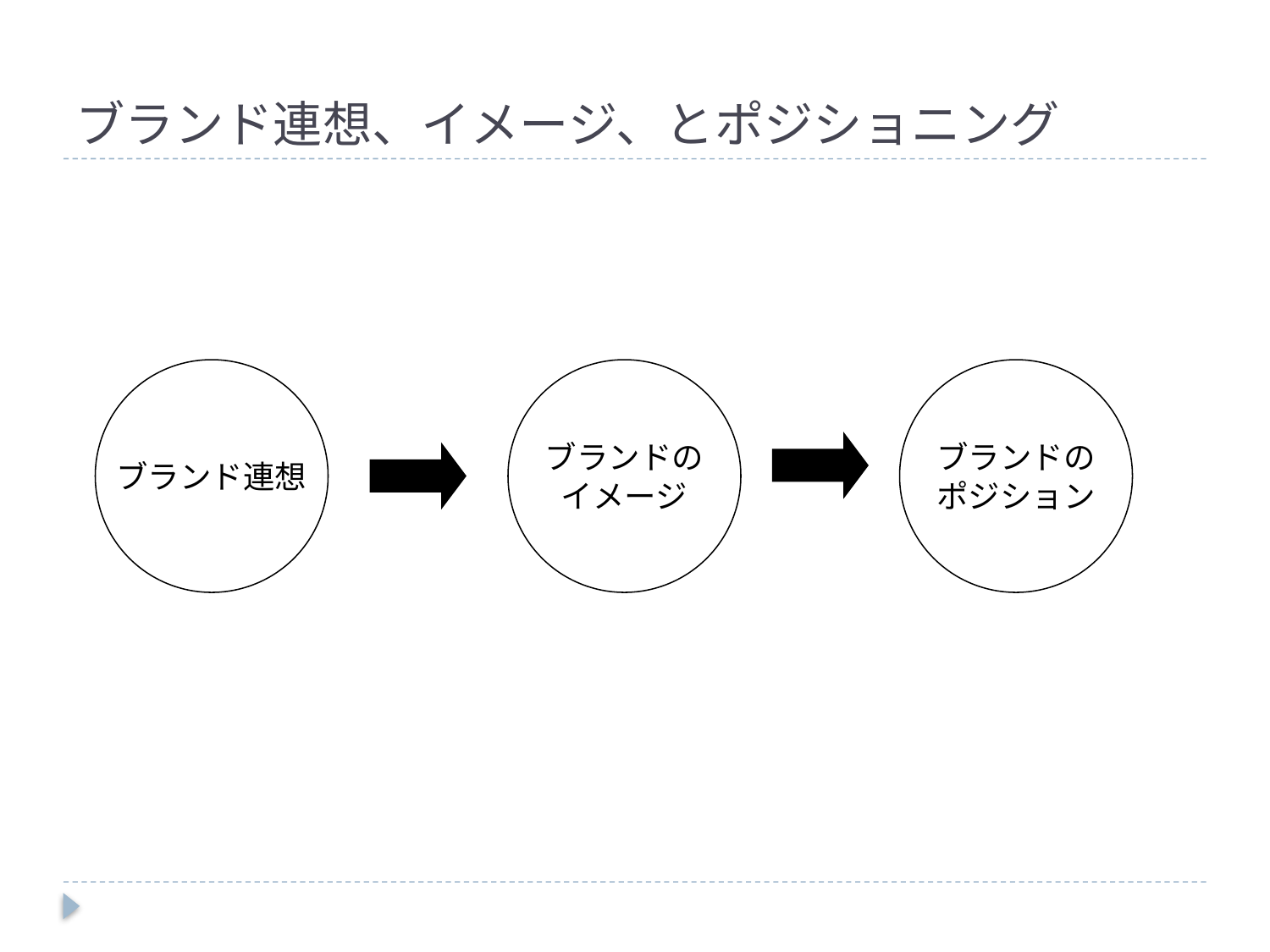

# ブランド連想、イメージ、とポジショニング
ブランド連想
ブランドの
イメージ
ブランドの
ポジション